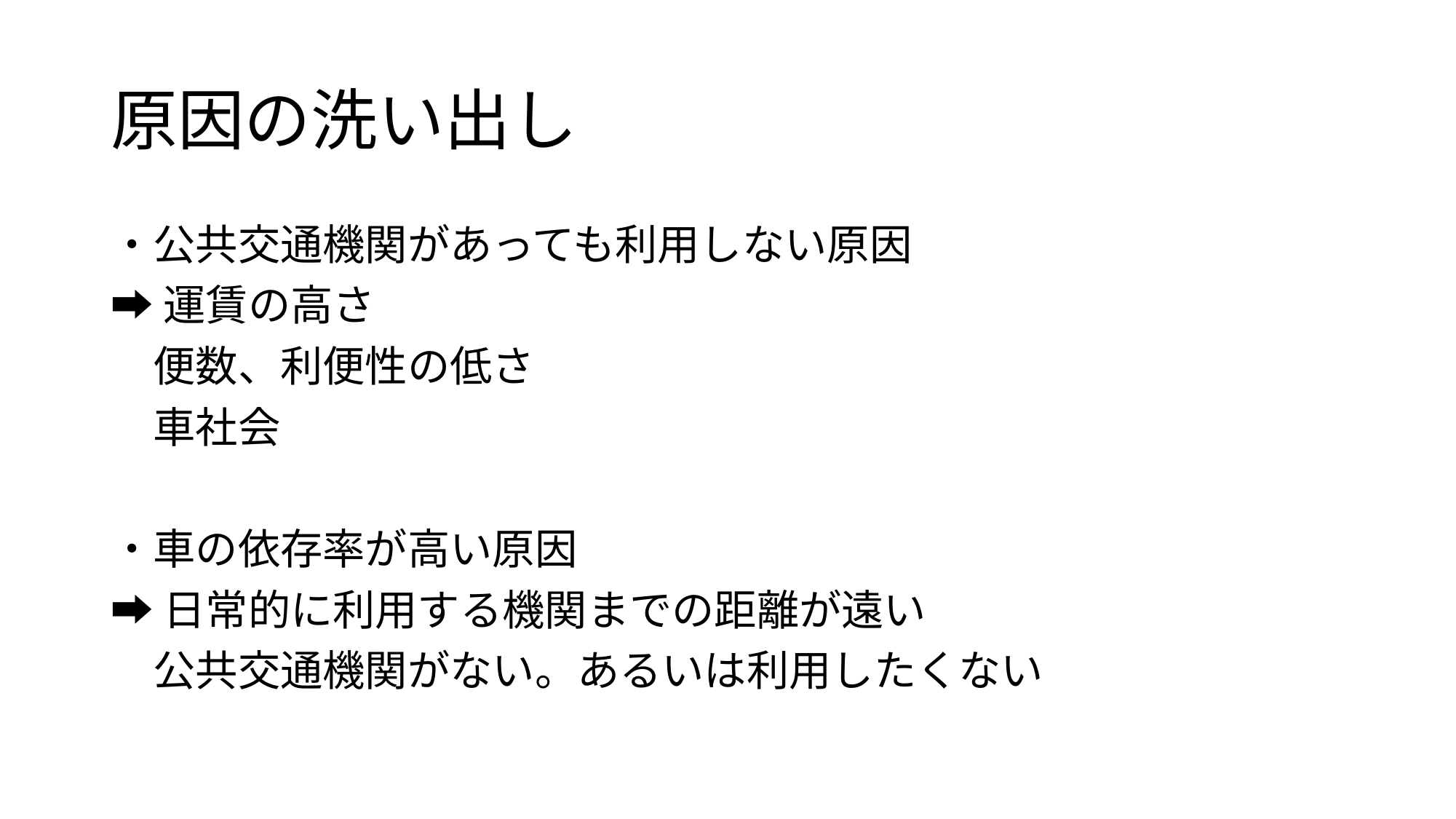

# 原因の洗い出し
・公共交通機関があっても利用しない原因
➡運賃の高さ
　便数、利便性の低さ
　車社会

・車の依存率が高い原因
➡日常的に利用する機関までの距離が遠い
　公共交通機関がない。あるいは利用したくない